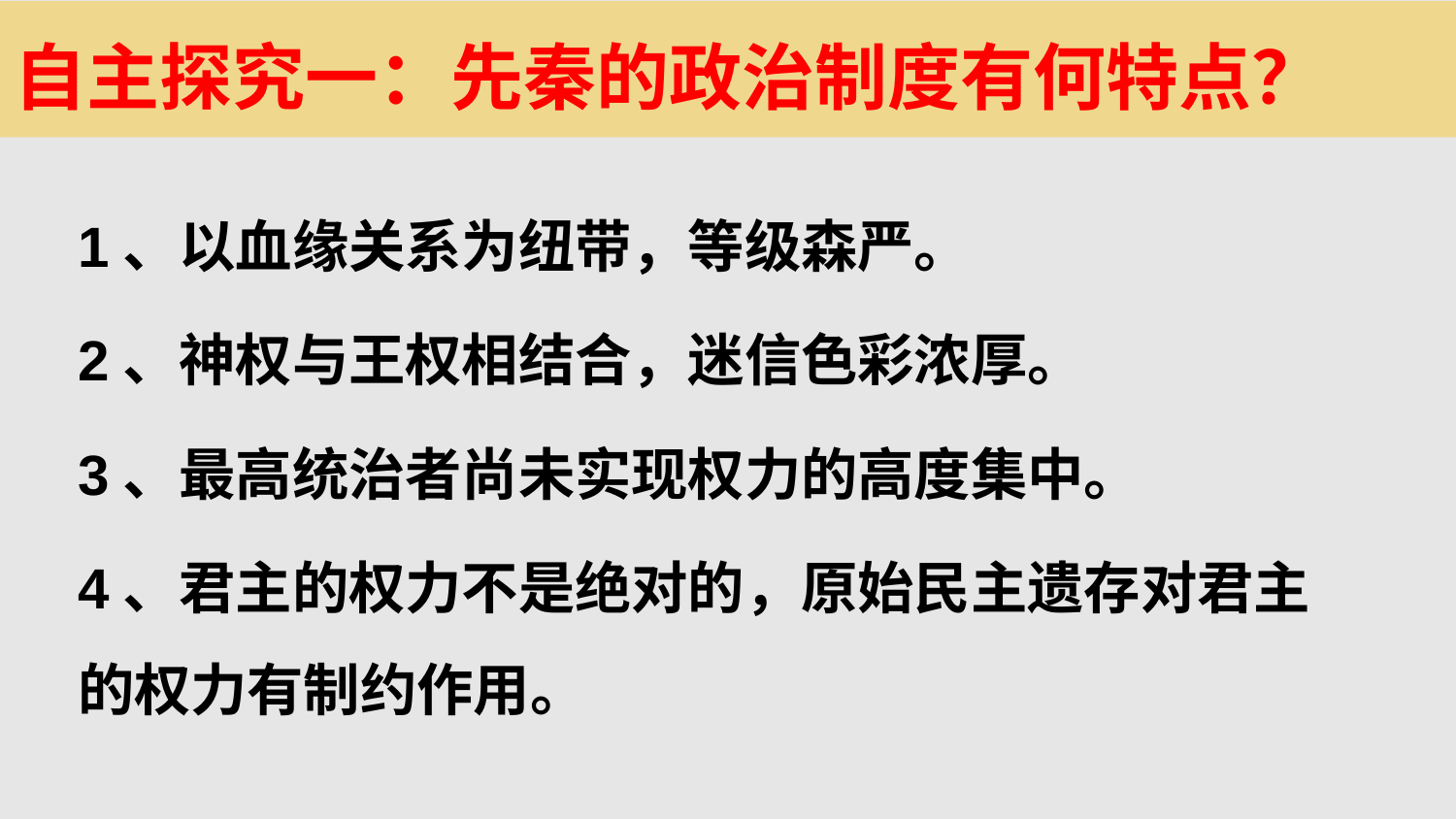

自主探究一：先秦的政治制度有何特点？
1、以血缘关系为纽带，等级森严。
2、神权与王权相结合，迷信色彩浓厚。
3、最高统治者尚未实现权力的高度集中。
4、君主的权力不是绝对的，原始民主遗存对君主的权力有制约作用。